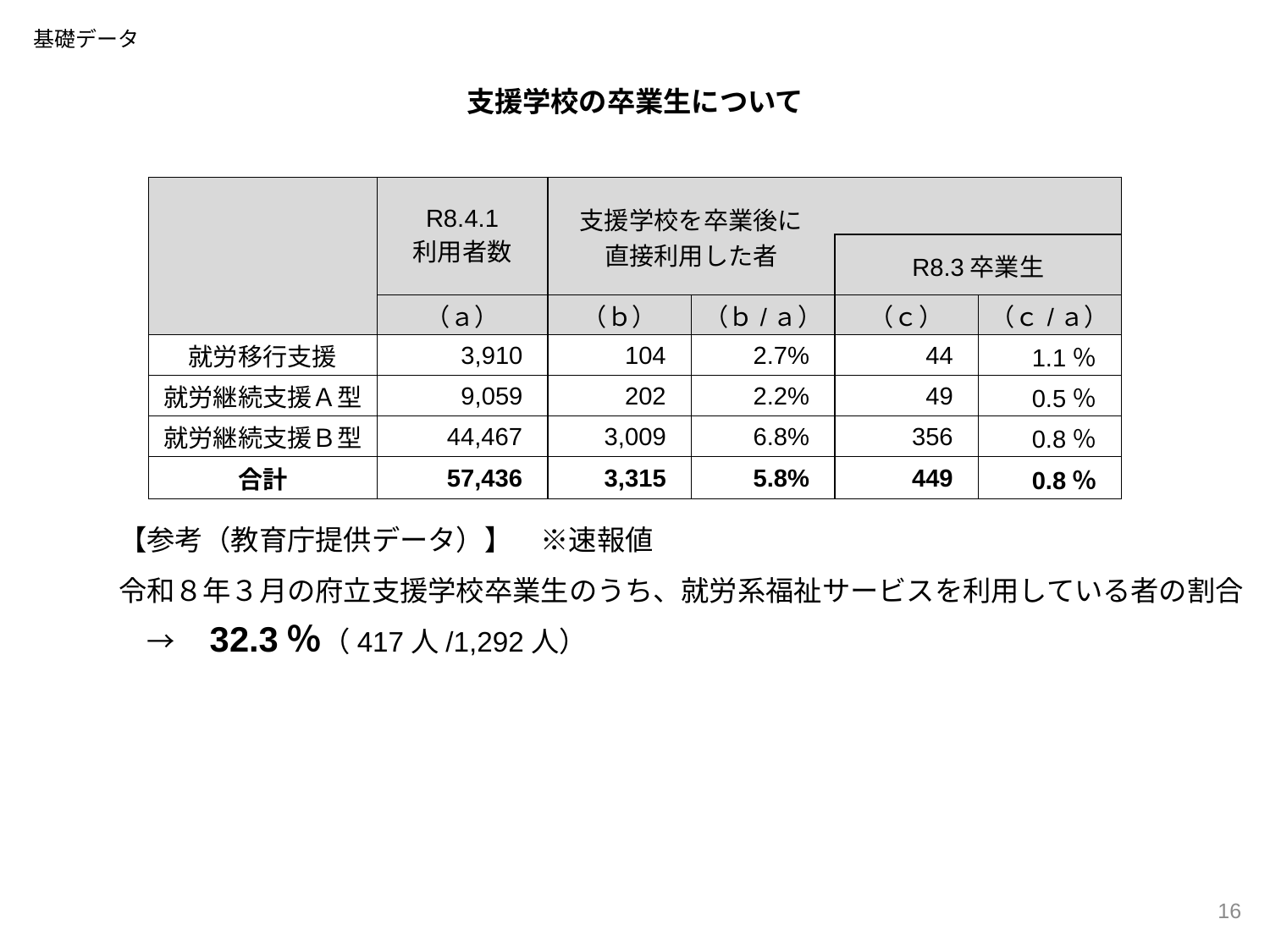

基礎データ
支援学校の卒業生について
|  | R8.4.1 利用者数 | 支援学校を卒業後に 直接利用した者 |  |  |  |
| --- | --- | --- | --- | --- | --- |
|  |  |  |  | R8.3卒業生 |  |
|  | （ａ） | （ｂ） | （ｂ/ａ） | （ｃ） | （ｃ/ａ） |
| 就労移行支援 | 3,910 | 104 | 2.7% | 44 | 1.1％ |
| 就労継続支援Ａ型 | 9,059 | 202 | 2.2% | 49 | 0.5％ |
| 就労継続支援Ｂ型 | 44,467 | 3,009 | 6.8% | 356 | 0.8％ |
| 合計 | 57,436 | 3,315 | 5.8% | 449 | 0.8％ |
【参考（教育庁提供データ）】　※速報値

令和８年３月の府立支援学校卒業生のうち、就労系福祉サービスを利用している者の割合

　→　32.3％（417人/1,292人）
16